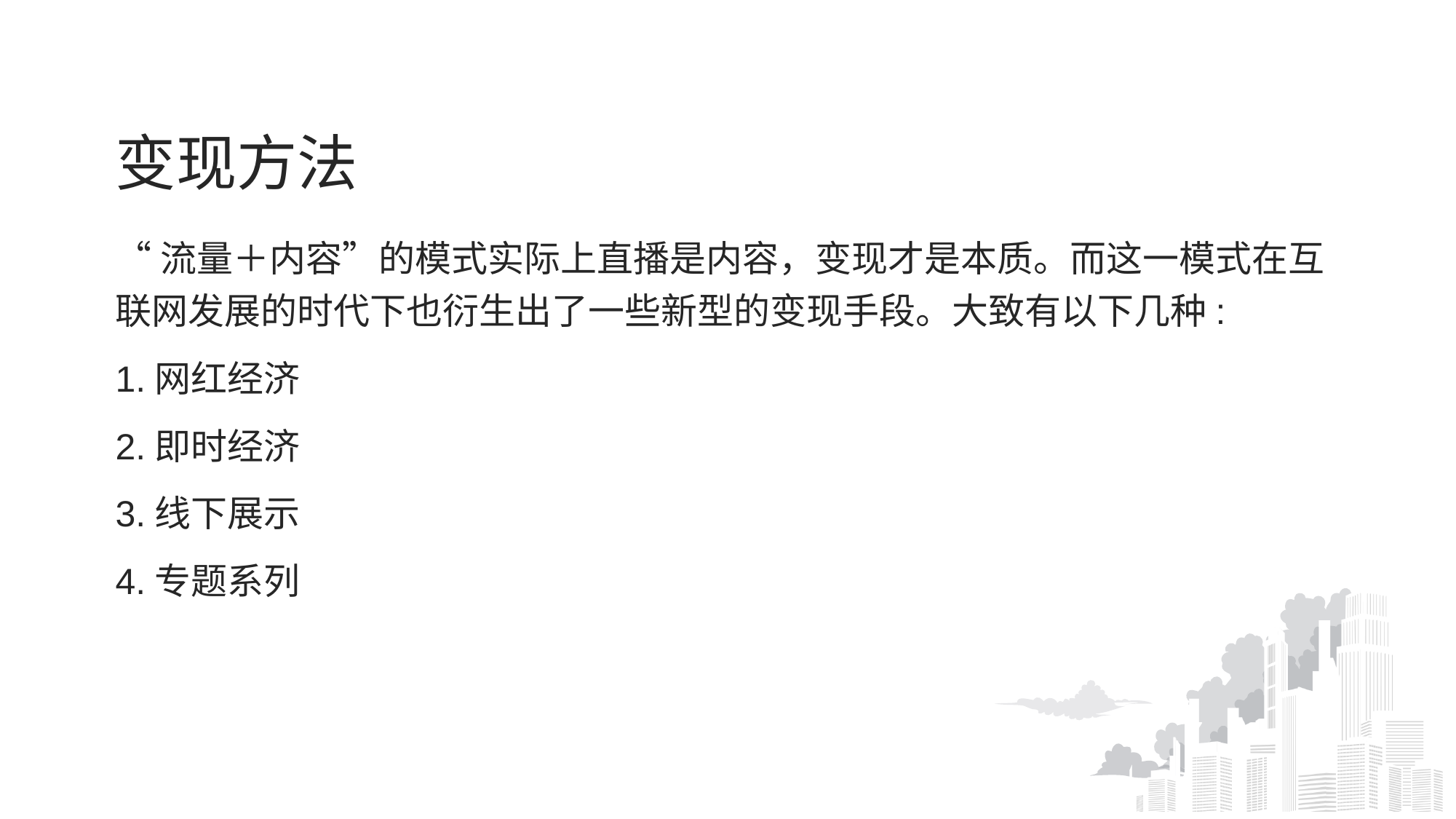

# 变现方法
“流量＋内容”的模式实际上直播是内容，变现才是本质。而这一模式在互联网发展的时代下也衍生出了一些新型的变现手段。大致有以下几种:
1.网红经济
2.即时经济
3.线下展示
4.专题系列